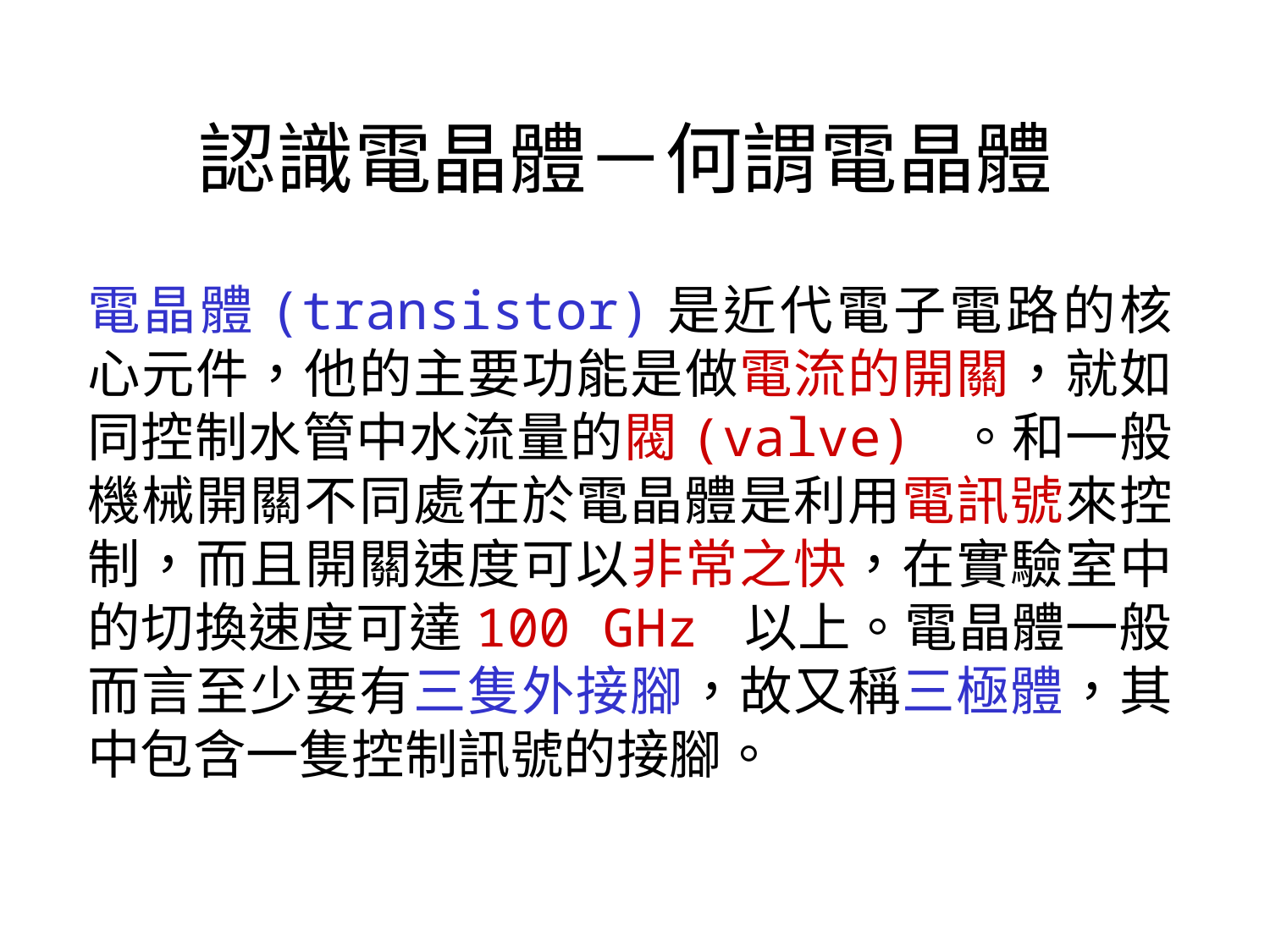

# 認識電晶體－何謂電晶體
電晶體(transistor)是近代電子電路的核心元件，他的主要功能是做電流的開關，就如同控制水管中水流量的閥(valve) 。和一般機械開關不同處在於電晶體是利用電訊號來控制，而且開關速度可以非常之快，在實驗室中的切換速度可達100 GHz 以上。電晶體一般而言至少要有三隻外接腳，故又稱三極體，其中包含一隻控制訊號的接腳。